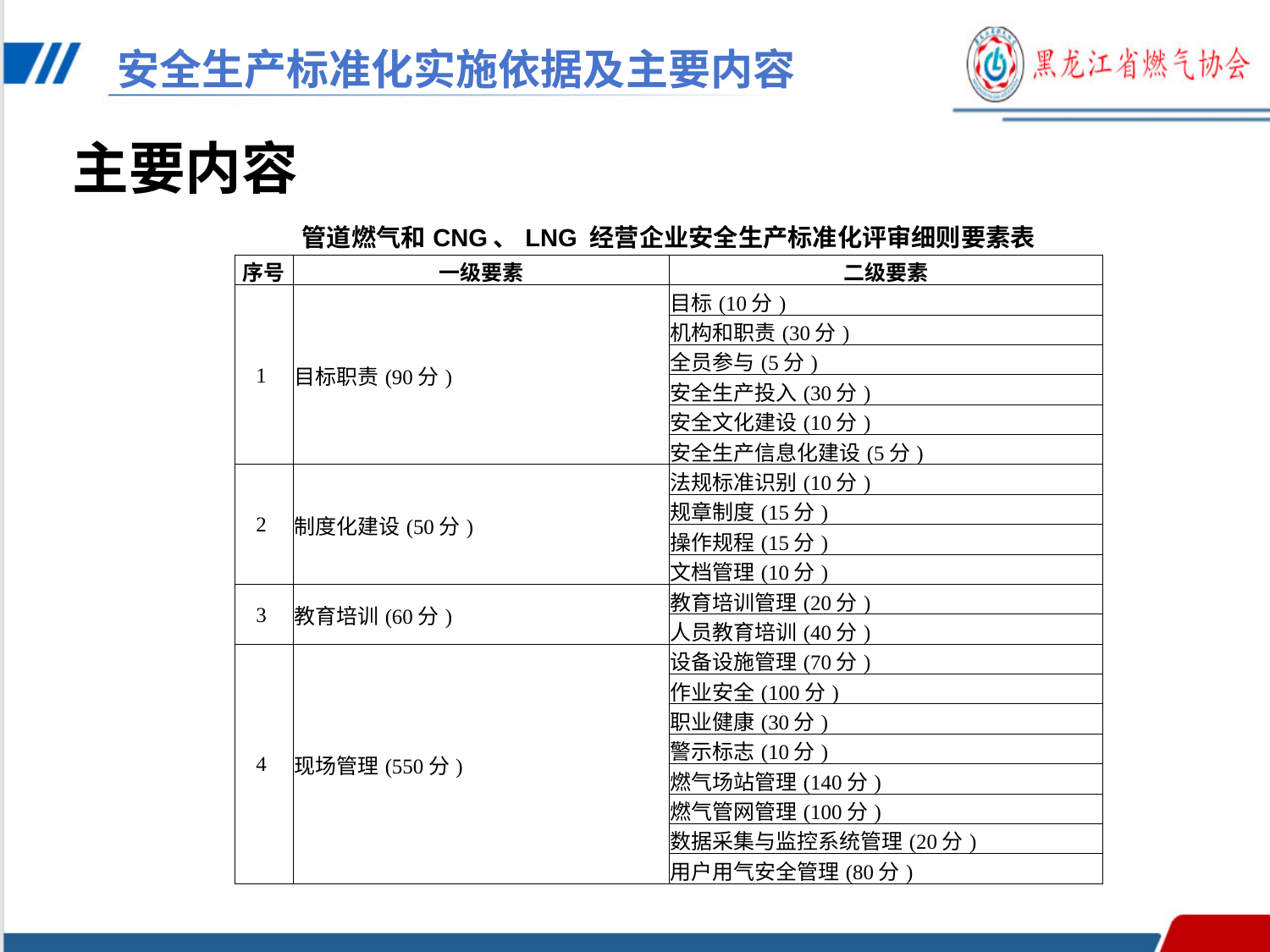

安全生产标准化实施依据及主要内容
主要内容
| 管道燃气和CNG、LNG 经营企业安全生产标准化评审细则要素表 |  |  |
| --- | --- | --- |
| 序号 | 一级要素 | 二级要素 |
| 1 | 目标职责(90分) | 目标(10分) |
|  |  | 机构和职责(30分) |
|  |  | 全员参与(5分) |
|  |  | 安全生产投入(30分) |
|  |  | 安全文化建设(10分) |
|  |  | 安全生产信息化建设(5分) |
| 2 | 制度化建设(50分) | 法规标准识别(10分) |
|  |  | 规章制度(15分) |
|  |  | 操作规程(15分) |
|  |  | 文档管理(10分) |
| 3 | 教育培训(60分) | 教育培训管理(20分) |
|  |  | 人员教育培训(40分) |
| 4 | 现场管理(550分) | 设备设施管理(70分) |
|  |  | 作业安全(100分) |
|  |  | 职业健康(30分) |
|  |  | 警示标志(10分) |
|  |  | 燃气场站管理(140分) |
|  |  | 燃气管网管理(100分) |
|  |  | 数据采集与监控系统管理(20分) |
|  |  | 用户用气安全管理(80分) |